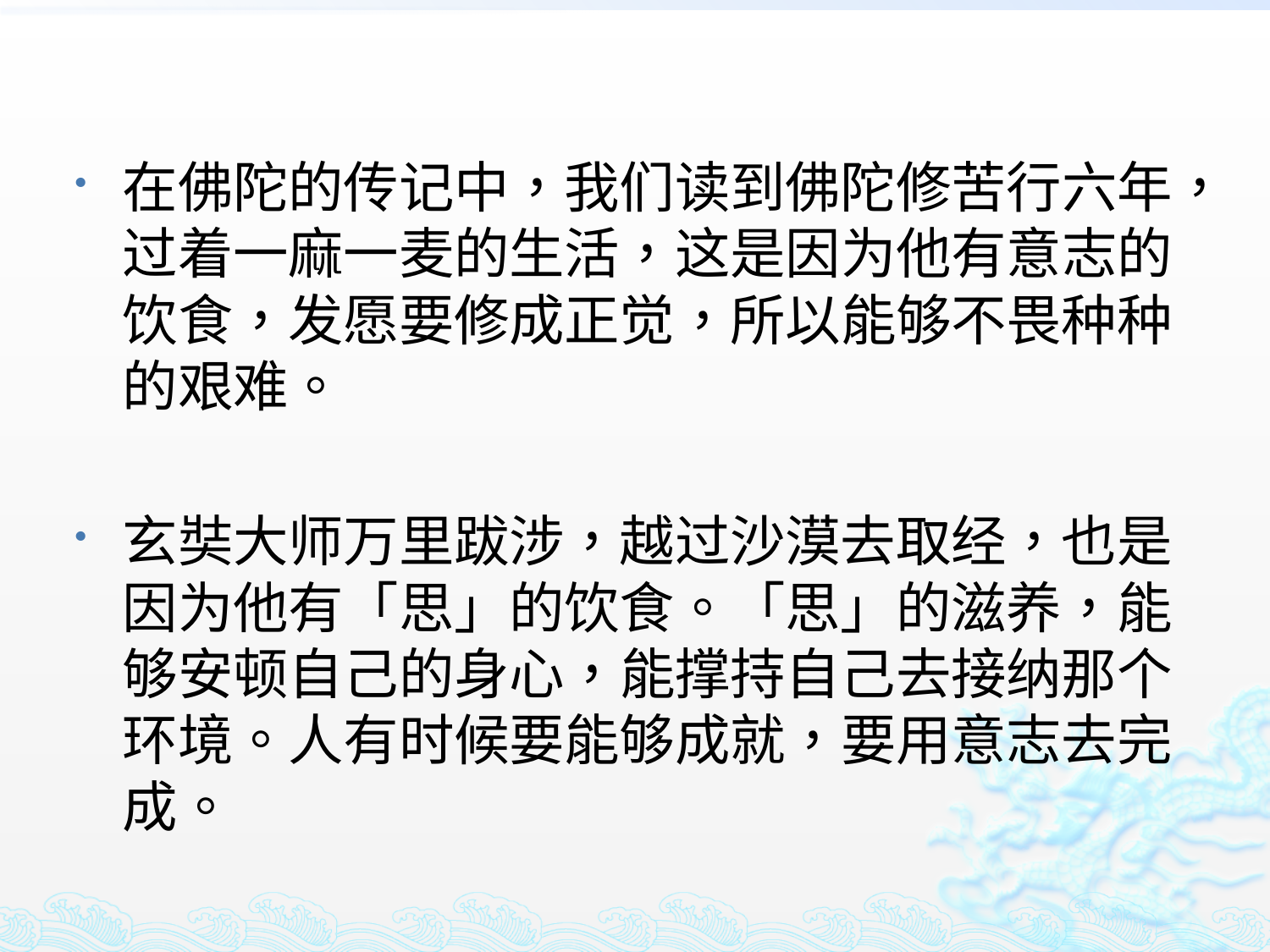

在佛陀的传记中，我们读到佛陀修苦行六年，过着一麻一麦的生活，这是因为他有意志的饮食，发愿要修成正觉，所以能够不畏种种的艰难。

玄奘大师万里跋涉，越过沙漠去取经，也是因为他有「思」的饮食。「思」的滋养，能够安顿自己的身心，能撑持自己去接纳那个环境。人有时候要能够成就，要用意志去完成。